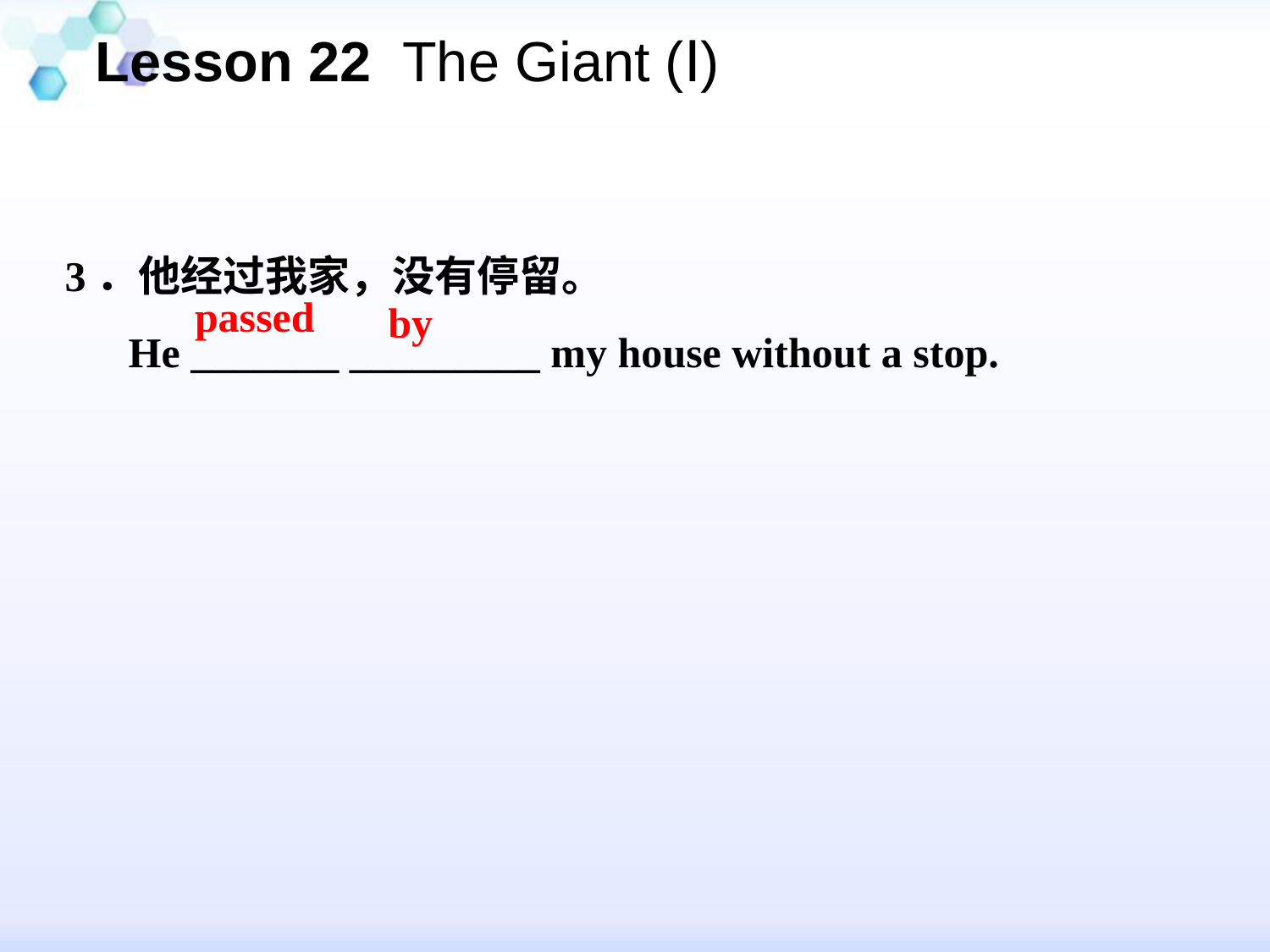

Lesson 22  The Giant (Ⅰ)
#
3．他经过我家，没有停留。
      He _______ _________ my house without a stop.
passed
by